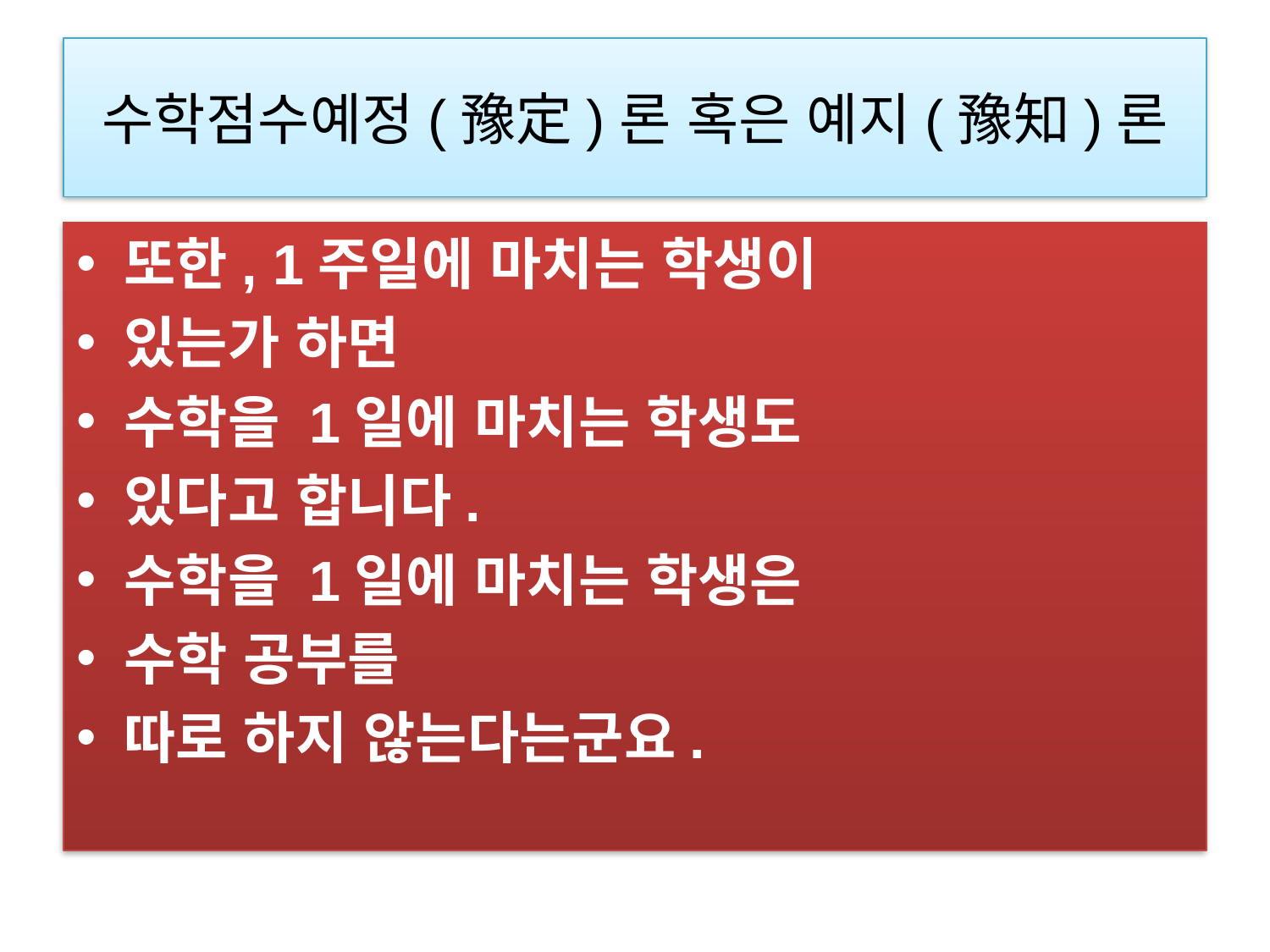

# 수학점수예정(豫定)론 혹은 예지(豫知)론
또한, 1주일에 마치는 학생이
있는가 하면
수학을 1일에 마치는 학생도
있다고 합니다.
수학을 1일에 마치는 학생은
수학 공부를
따로 하지 않는다는군요.